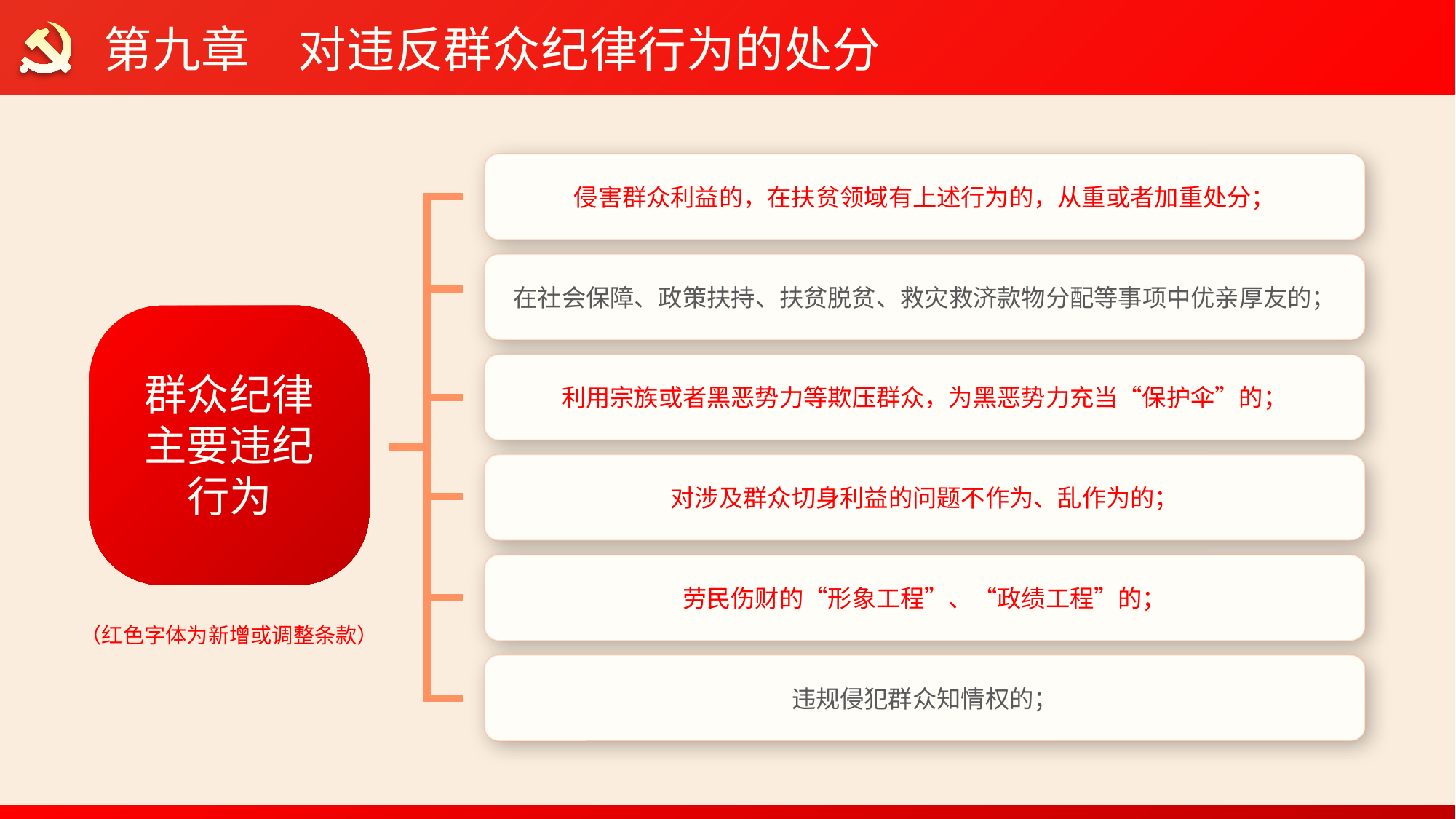

第九章　对违反群众纪律行为的处分
侵害群众利益的，在扶贫领域有上述行为的，从重或者加重处分；
在社会保障、政策扶持、扶贫脱贫、救灾救济款物分配等事项中优亲厚友的；

群众纪律
主要违纪
行为
利用宗族或者黑恶势力等欺压群众，为黑恶势力充当“保护伞”的；
对涉及群众切身利益的问题不作为、乱作为的；
劳民伤财的“形象工程”、“政绩工程”的；
（红色字体为新增或调整条款）
违规侵犯群众知情权的；